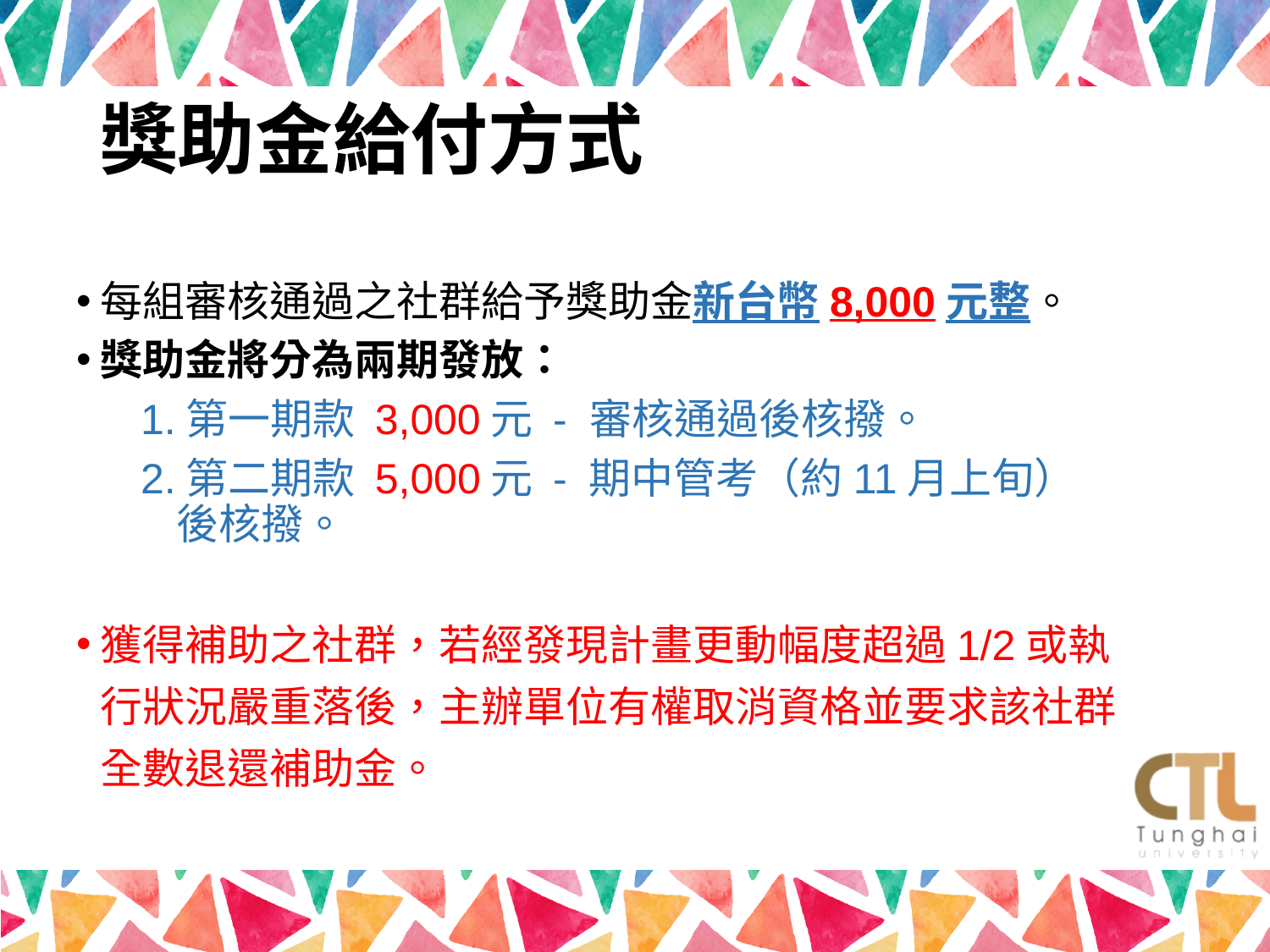

# 獎助金給付方式
每組審核通過之社群給予獎助金新台幣8,000元整。
獎助金將分為兩期發放：
     1.第一期款 3,000元 - 審核通過後核撥。
     2.第二期款 5,000元 - 期中管考（約11月上旬） 後核撥。

獲得補助之社群，若經發現計畫更動幅度超過1/2或執行狀況嚴重落後，主辦單位有權取消資格並要求該社群全數退還補助金。